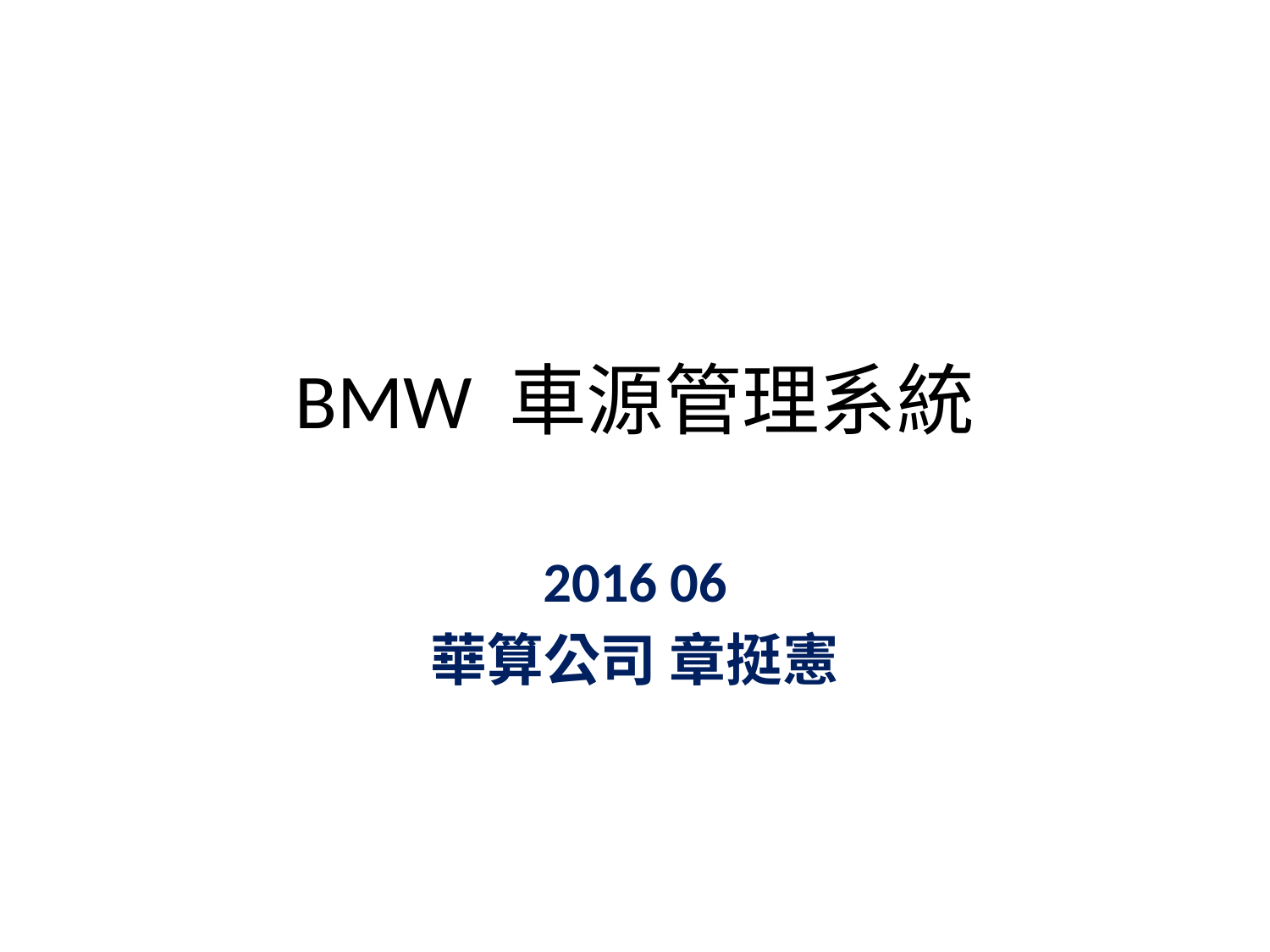

# BMW 車源管理系統
2016 06
華算公司 章挺憲